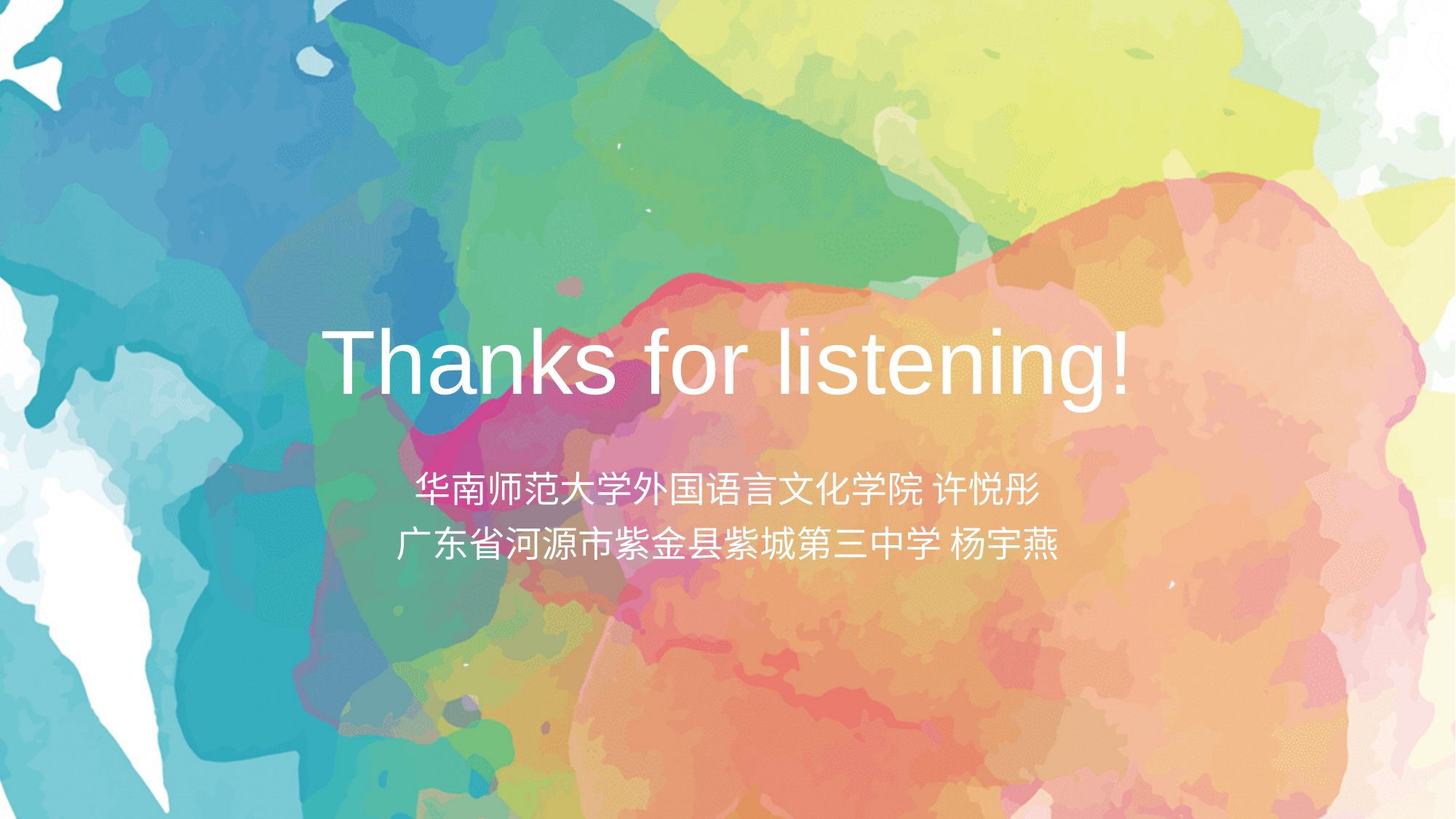

# Thanks for listening!
华南师范大学外国语言文化学院 许悦彤
广东省河源市紫金县紫城第三中学 杨宇燕